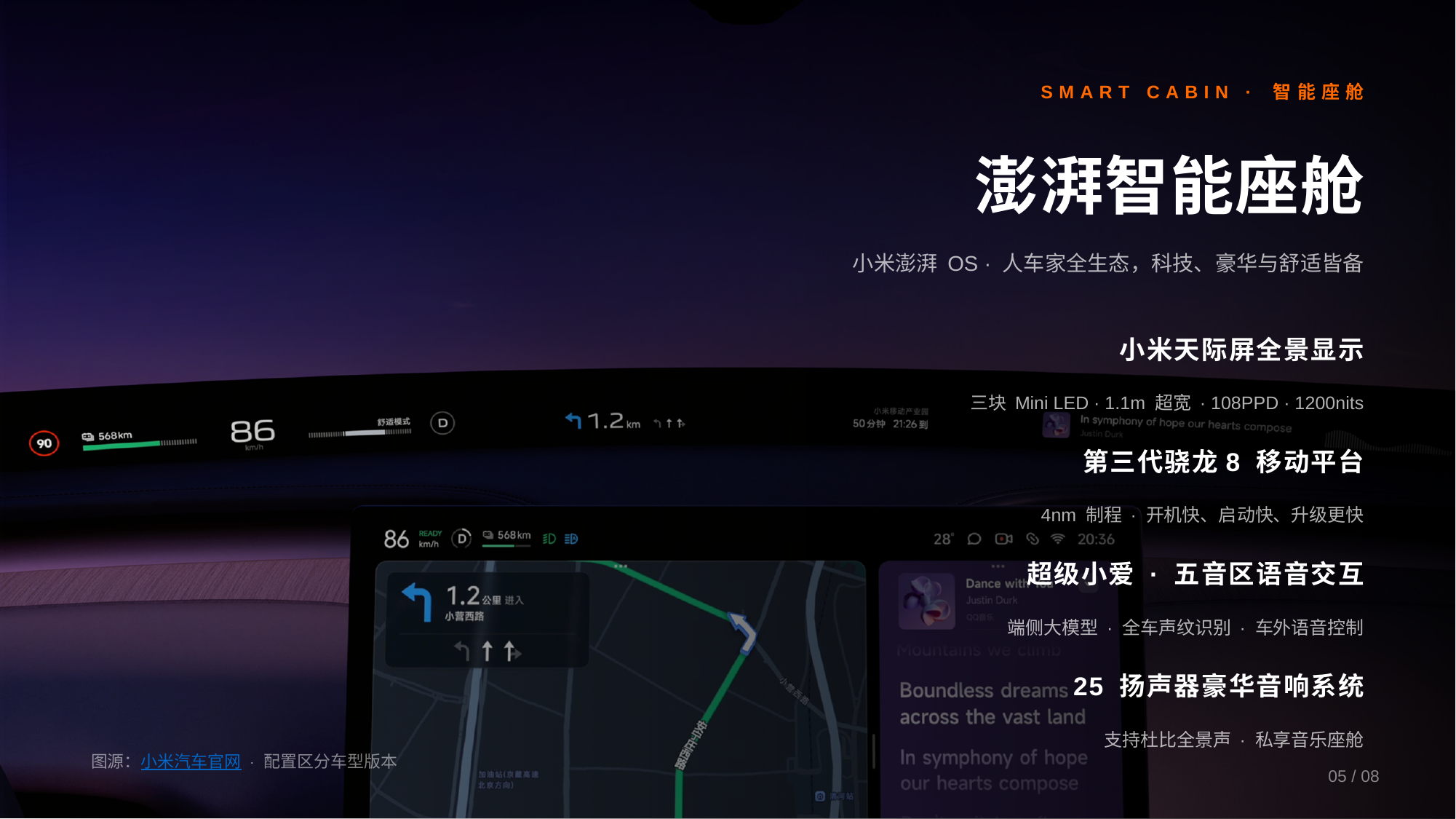

SMART CABIN · 智能座舱
澎湃智能座舱
小米澎湃 OS · 人车家全生态，科技、豪华与舒适皆备
小米天际屏全景显示
三块 Mini LED · 1.1m 超宽 · 108PPD · 1200nits
第三代骁龙8 移动平台
4nm 制程 · 开机快、启动快、升级更快
超级小爱 · 五音区语音交互
端侧大模型 · 全车声纹识别 · 车外语音控制
25 扬声器豪华音响系统
支持杜比全景声 · 私享音乐座舱
图源：小米汽车官网 · 配置区分车型版本
05 / 08